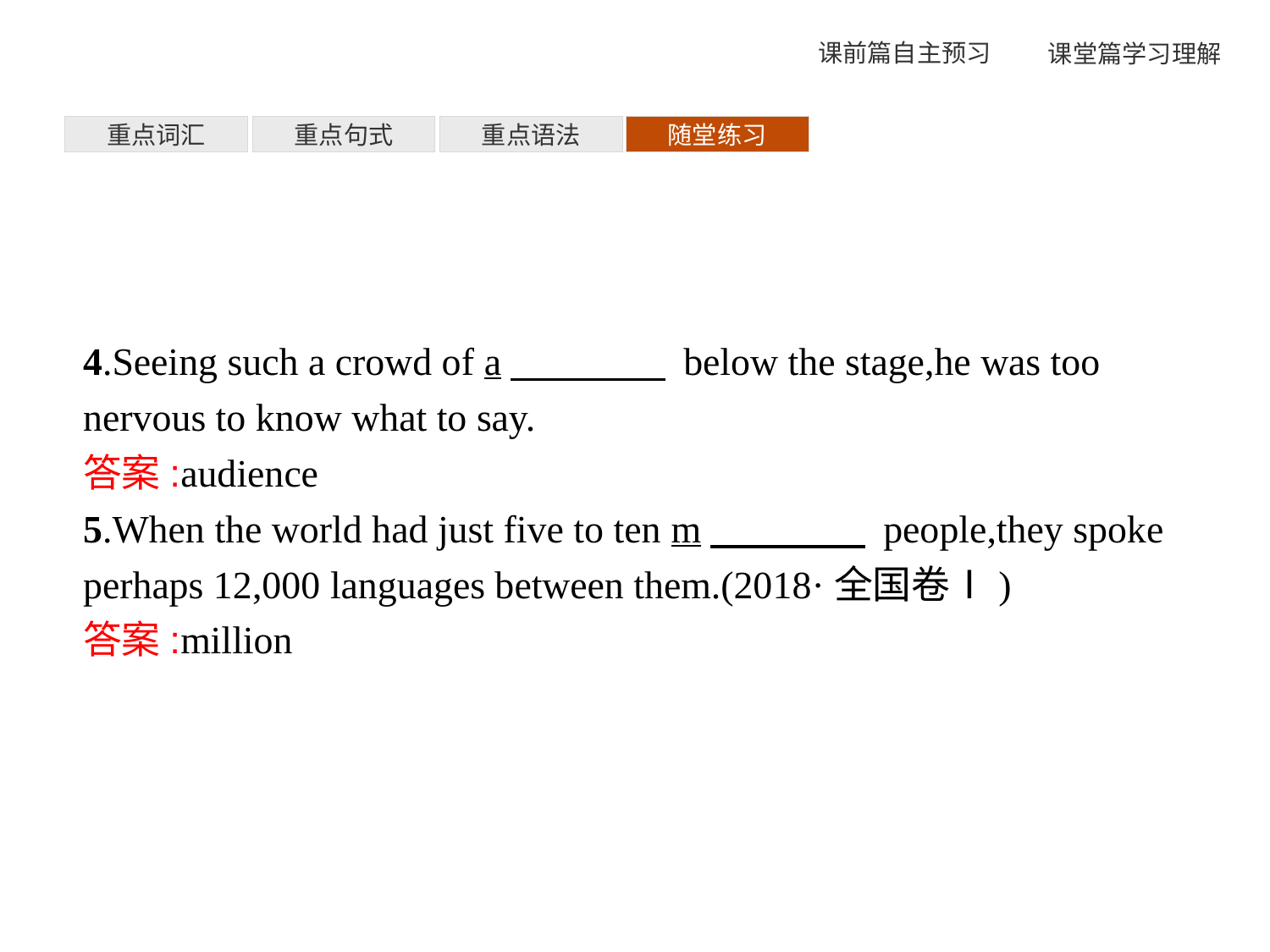

重点词汇
重点句式
重点语法
随堂练习
4.Seeing such a crowd of a　　　　 below the stage,he was too nervous to know what to say.
答案:audience
5.When the world had just five to ten m　　　　 people,they spoke perhaps 12,000 languages between them.(2018·全国卷Ⅰ)
答案:million